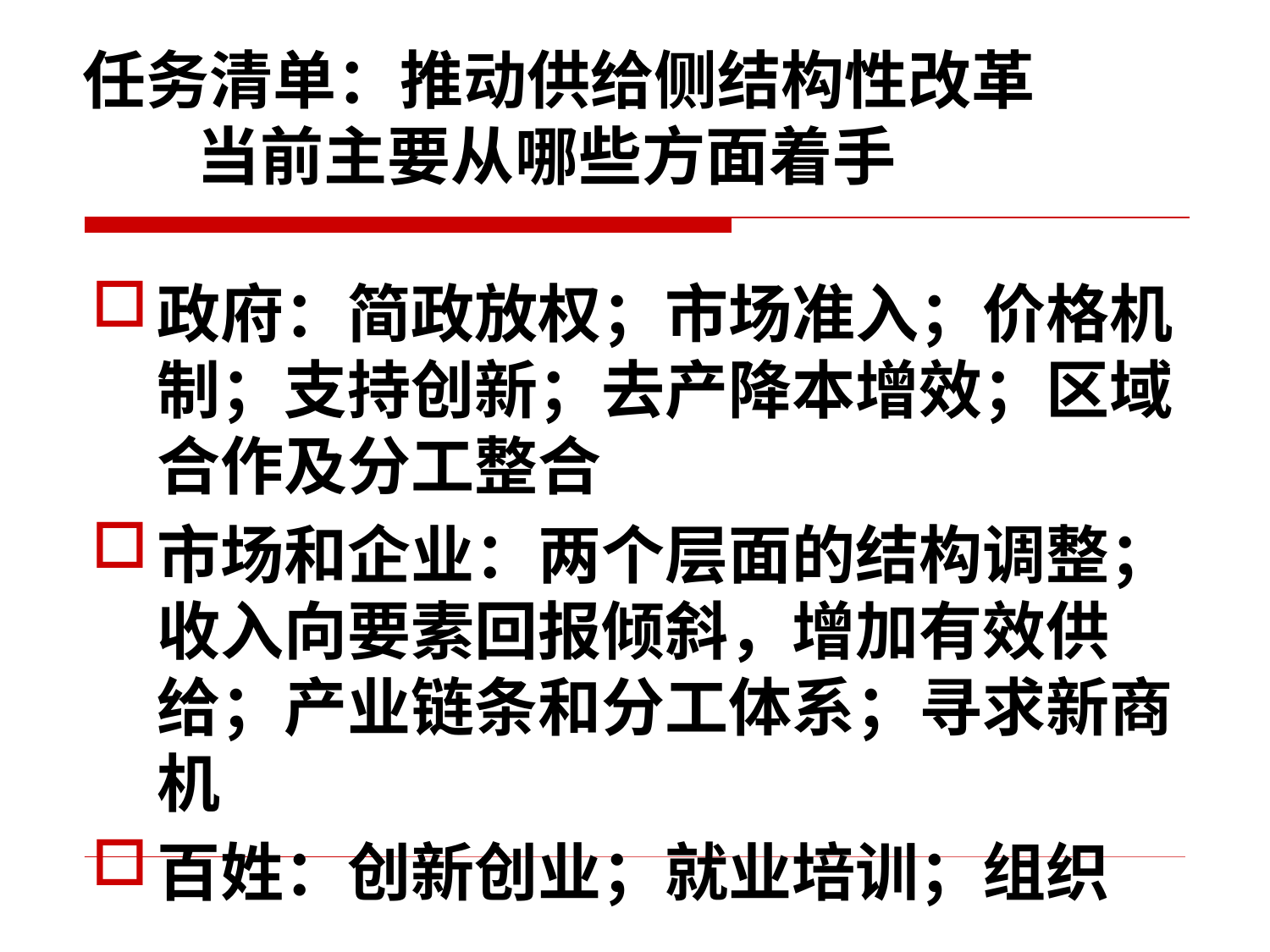

# 任务清单：推动供给侧结构性改革 当前主要从哪些方面着手
政府：简政放权；市场准入；价格机制；支持创新；去产降本增效；区域合作及分工整合
市场和企业：两个层面的结构调整；收入向要素回报倾斜，增加有效供给；产业链条和分工体系；寻求新商机
百姓：创新创业；就业培训；组织